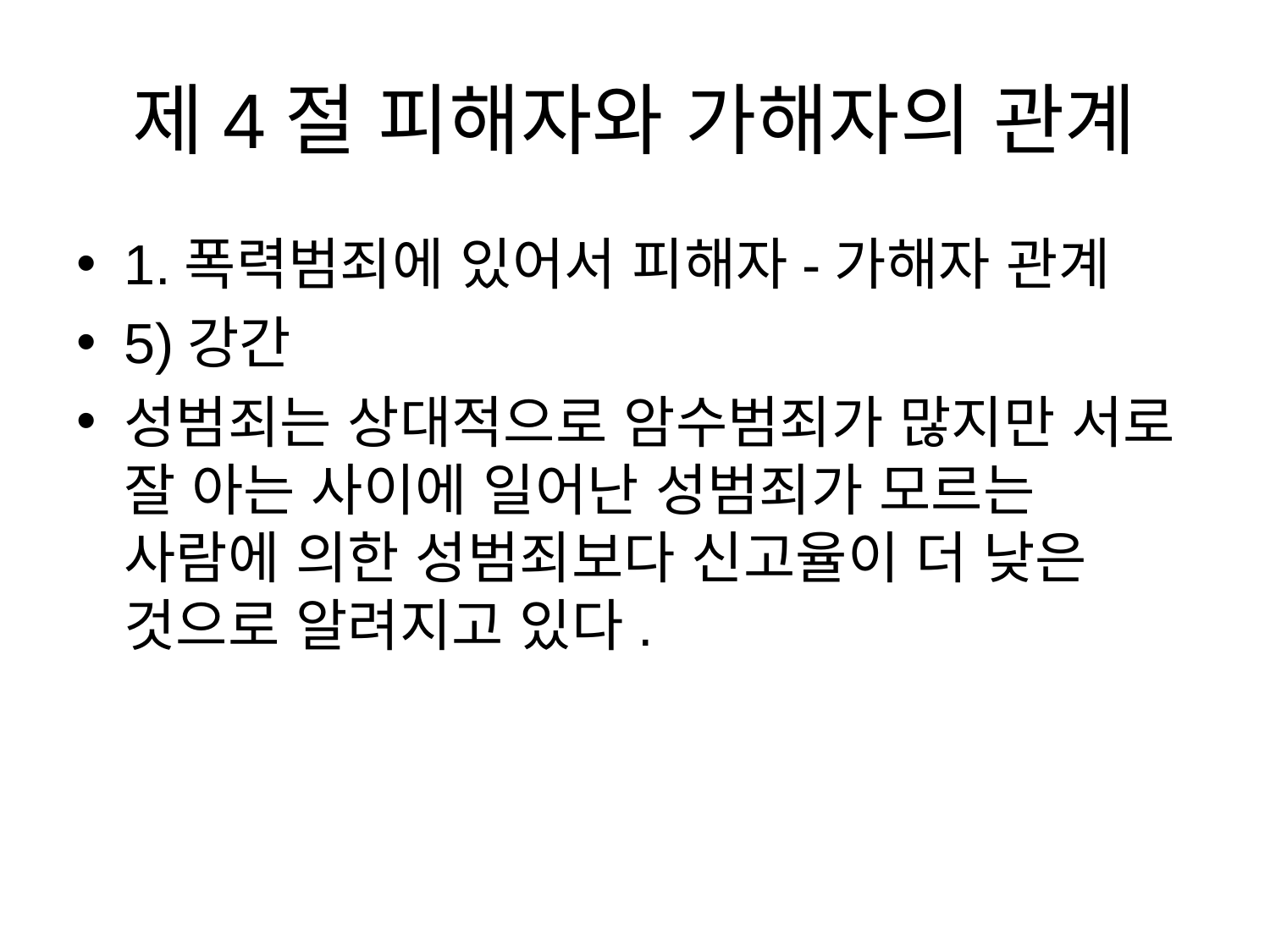

# 제4절 피해자와 가해자의 관계
1.폭력범죄에 있어서 피해자-가해자 관계
5)강간
성범죄는 상대적으로 암수범죄가 많지만 서로 잘 아는 사이에 일어난 성범죄가 모르는 사람에 의한 성범죄보다 신고율이 더 낮은 것으로 알려지고 있다.